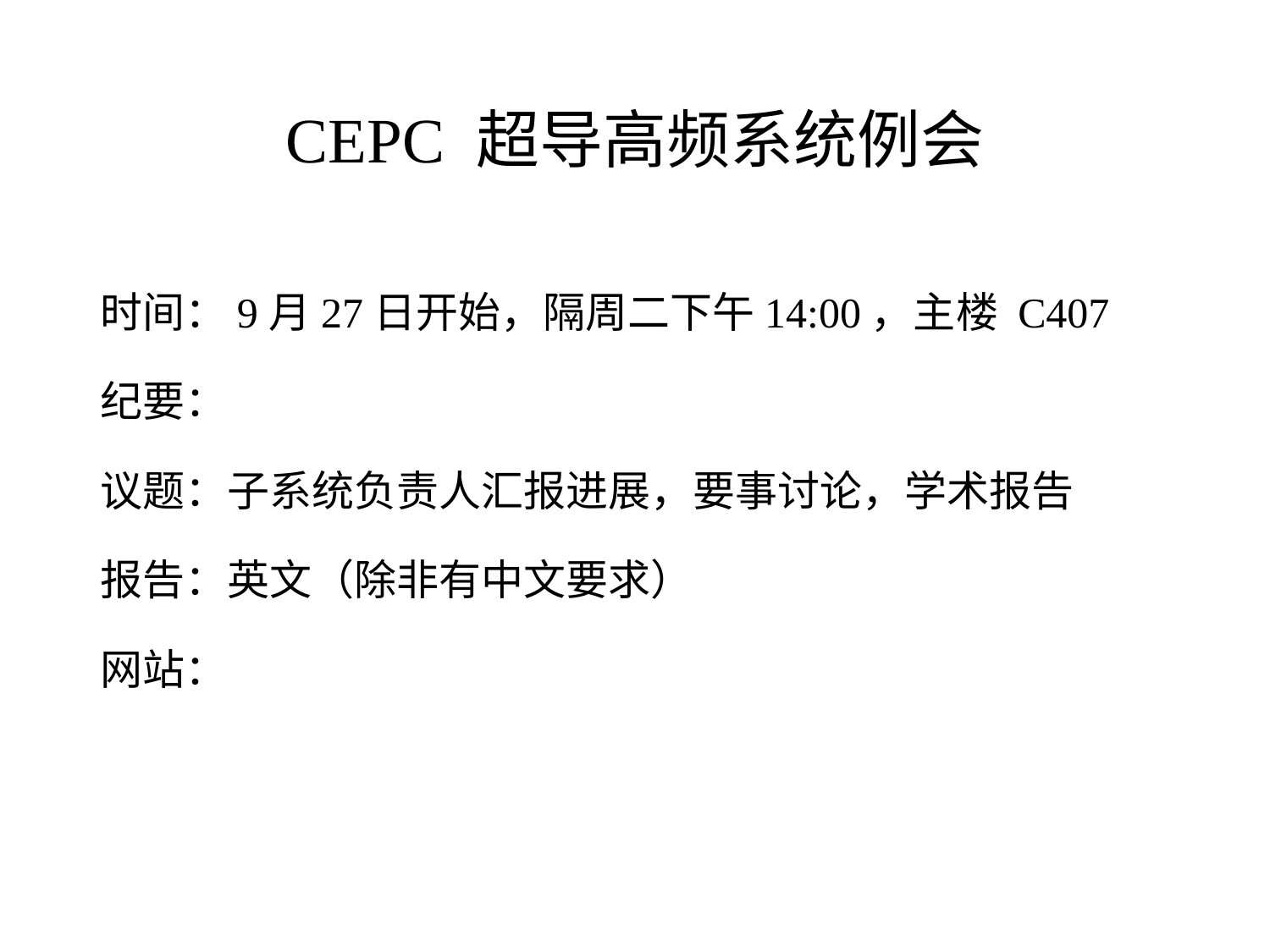

# CEPC 超导高频系统例会
时间：9月27日开始，隔周二下午14:00，主楼 C407
纪要：
议题：子系统负责人汇报进展，要事讨论，学术报告
报告：英文（除非有中文要求）
网站：